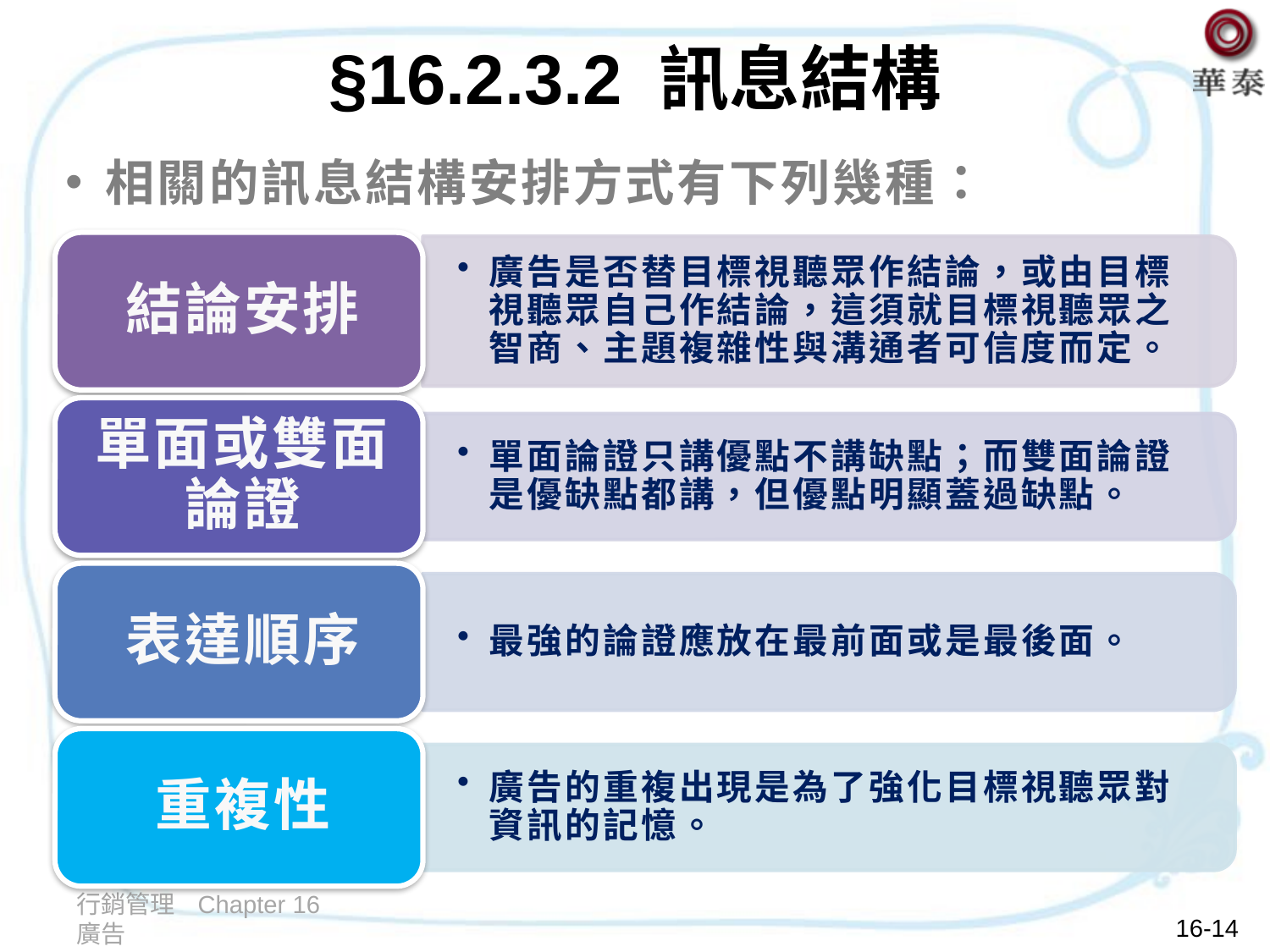

# §16.2.3.2 訊息結構
相關的訊息結構安排方式有下列幾種：
廣告是否替目標視聽眾作結論，或由目標視聽眾自己作結論，這須就目標視聽眾之智商、主題複雜性與溝通者可信度而定。
結論安排
單面論證只講優點不講缺點；而雙面論證是優缺點都講，但優點明顯蓋過缺點。
單面或雙面論證
最強的論證應放在最前面或是最後面。
表達順序
廣告的重複出現是為了強化目標視聽眾對資訊的記憶。
重複性
行銷管理   Chapter 16   廣告
16-14